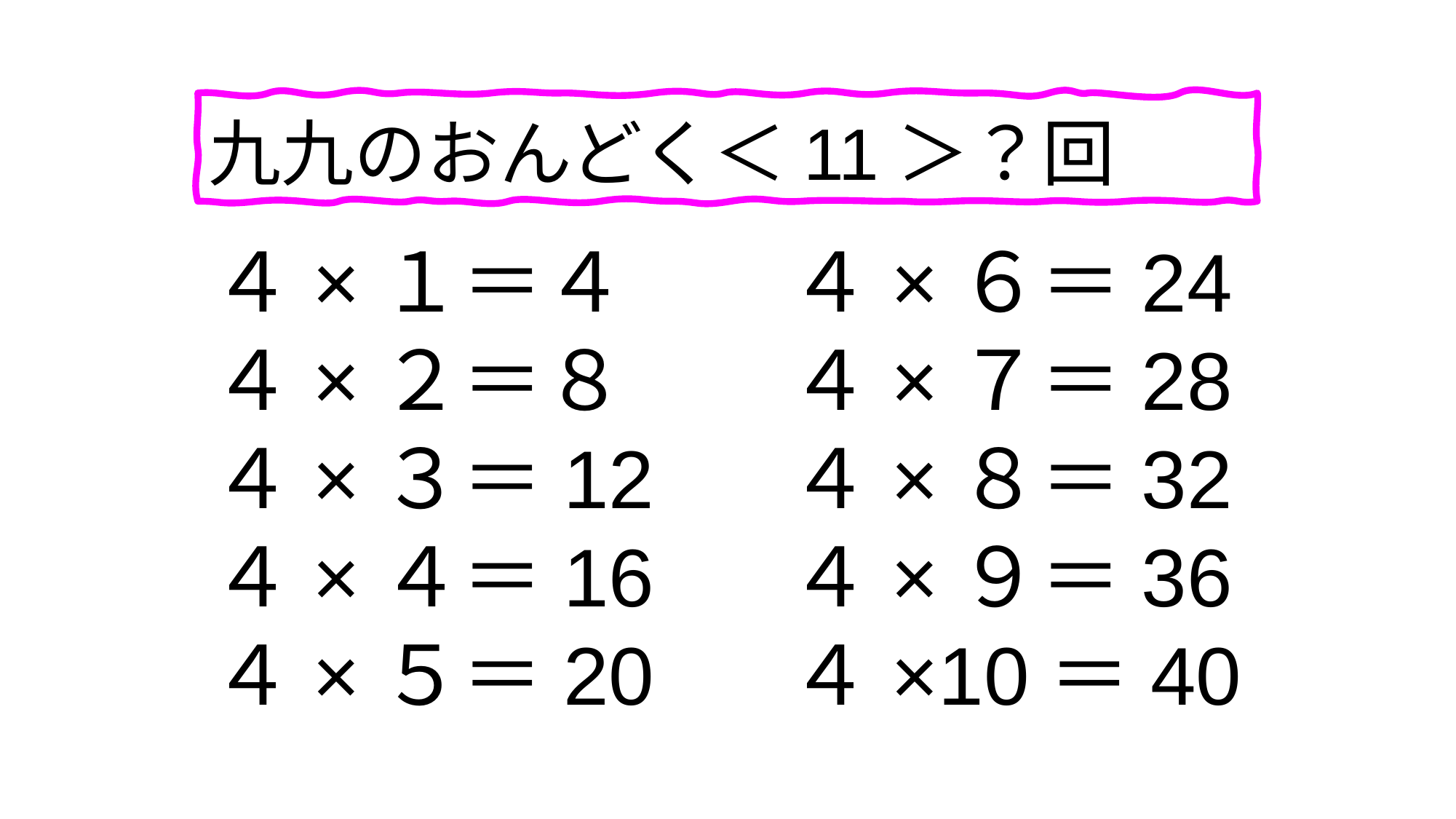

九九のおんどく＜11＞？回
４×１＝４
４×２＝８
４×３＝12
４×４＝16
４×５＝20
４×６＝24
４×７＝28
４×８＝32
４×９＝36
４×10＝40